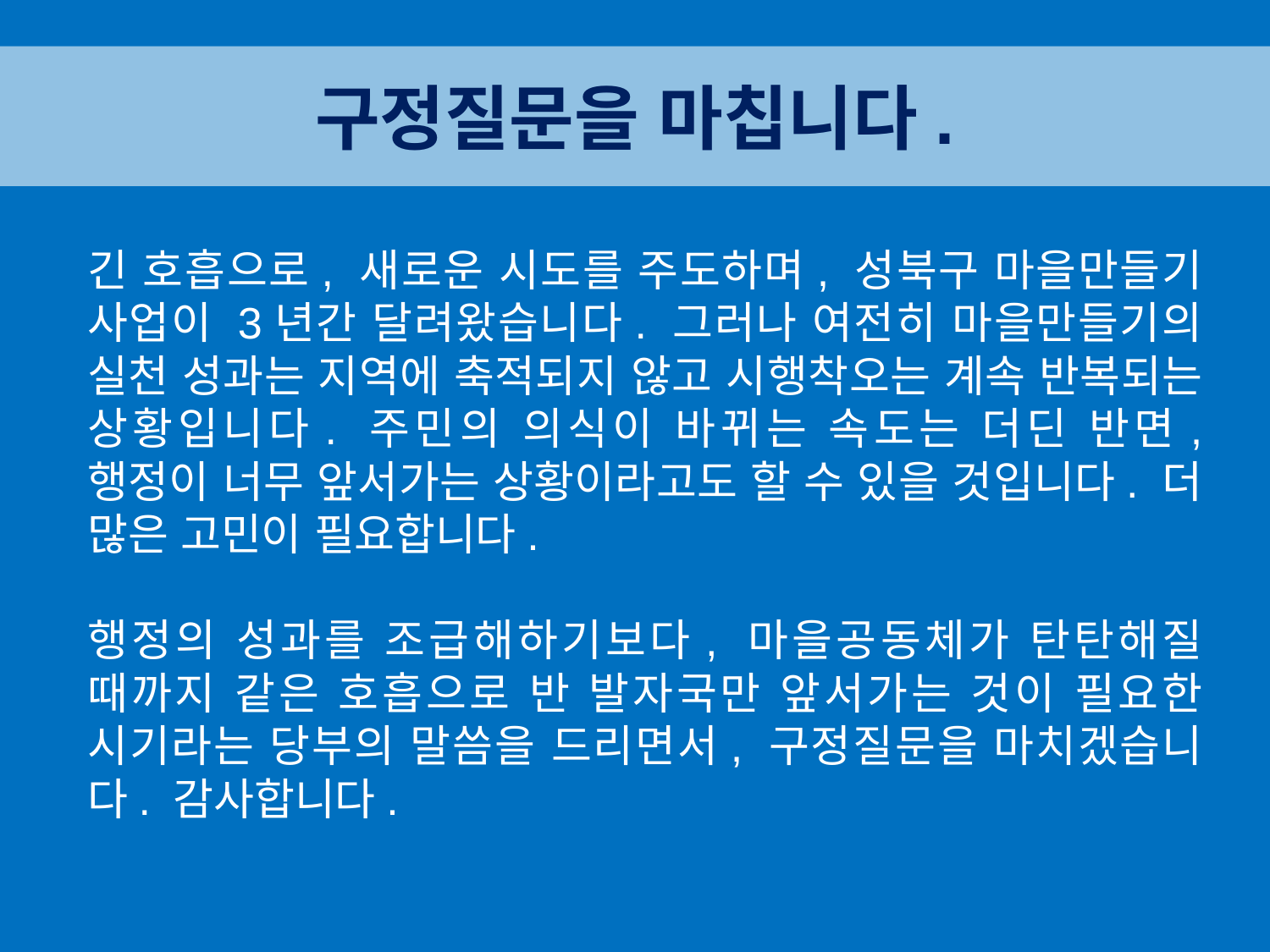

구정질문을 마칩니다.
긴 호흡으로, 새로운 시도를 주도하며, 성북구 마을만들기 사업이 3년간 달려왔습니다. 그러나 여전히 마을만들기의 실천 성과는 지역에 축적되지 않고 시행착오는 계속 반복되는 상황입니다. 주민의 의식이 바뀌는 속도는 더딘 반면, 행정이 너무 앞서가는 상황이라고도 할 수 있을 것입니다. 더 많은 고민이 필요합니다.

행정의 성과를 조급해하기보다, 마을공동체가 탄탄해질 때까지 같은 호흡으로 반 발자국만 앞서가는 것이 필요한 시기라는 당부의 말씀을 드리면서, 구정질문을 마치겠습니다. 감사합니다.